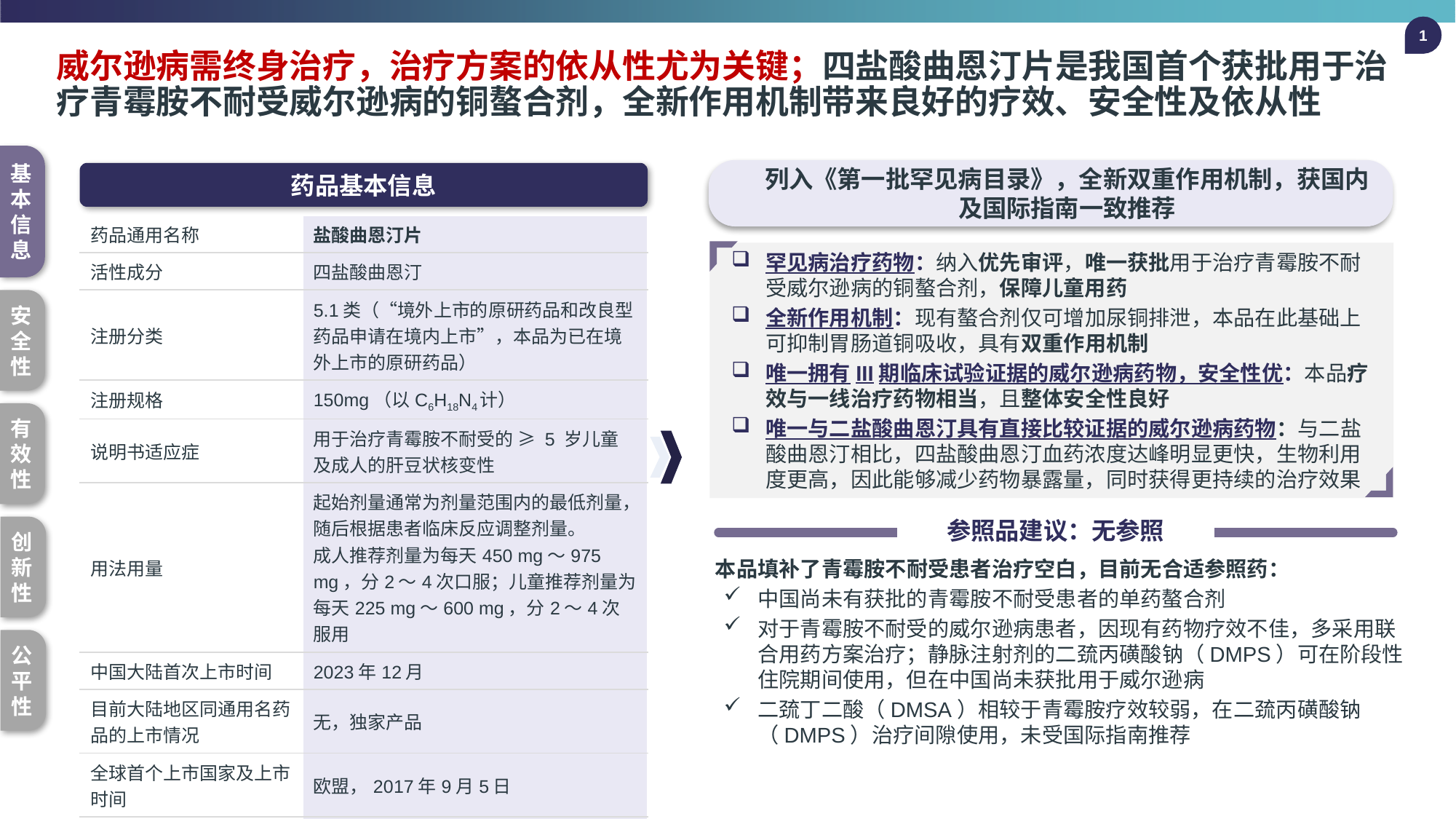

1
# 威尔逊病需终身治疗，治疗方案的依从性尤为关键；四盐酸曲恩汀片是我国首个获批用于治疗青霉胺不耐受威尔逊病的铜螯合剂，全新作用机制带来良好的疗效、安全性及依从性
列入《第一批罕见病目录》，全新双重作用机制，获国内及国际指南一致推荐
药品基本信息
基本信息
| 药品通用名称 | 盐酸曲恩汀片 |
| --- | --- |
| 活性成分 | 四盐酸曲恩汀 |
| 注册分类 | 5.1类（“境外上市的原研药品和改良型药品申请在境内上市”，本品为已在境外上市的原研药品） |
| 注册规格 | 150mg（以C6H18N4计） |
| 说明书适应症 | 用于治疗青霉胺不耐受的 ≥ 5 岁儿童及成人的肝豆状核变性 |
| 用法用量 | 起始剂量通常为剂量范围内的最低剂量，随后根据患者临床反应调整剂量。 成人推荐剂量为每天450 mg～975 mg，分2～4次口服；儿童推荐剂量为每天225 mg～600 mg，分2～4次服用 |
| 中国大陆首次上市时间 | 2023年12月 |
| 目前大陆地区同通用名药品的上市情况 | 无，独家产品 |
| 全球首个上市国家及上市时间 | 欧盟，2017年9月5日 |
| 是否为 OTC 药品 | 否 |

罕见病治疗药物：纳入优先审评，唯一获批用于治疗青霉胺不耐受威尔逊病的铜螯合剂，保障儿童用药
全新作用机制：现有螯合剂仅可增加尿铜排泄，本品在此基础上可抑制胃肠道铜吸收，具有双重作用机制
唯一拥有III期临床试验证据的威尔逊病药物，安全性优：本品疗效与一线治疗药物相当，且整体安全性良好
唯一与二盐酸曲恩汀具有直接比较证据的威尔逊病药物：与二盐酸曲恩汀相比，四盐酸曲恩汀血药浓度达峰明显更快，生物利用度更高，因此能够减少药物暴露量，同时获得更持续的治疗效果

安全性
有效性

参照品建议：无参照
创新性
本品填补了青霉胺不耐受患者治疗空白，目前无合适参照药：
中国尚未有获批的青霉胺不耐受患者的单药螯合剂
对于青霉胺不耐受的威尔逊病患者，因现有药物疗效不佳，多采用联合用药方案治疗；静脉注射剂的二巯丙磺酸钠（DMPS）可在阶段性住院期间使用，但在中国尚未获批用于威尔逊病
二巯丁二酸（DMSA）相较于青霉胺疗效较弱，在二巯丙磺酸钠（DMPS）治疗间隙使用，未受国际指南推荐
公平性